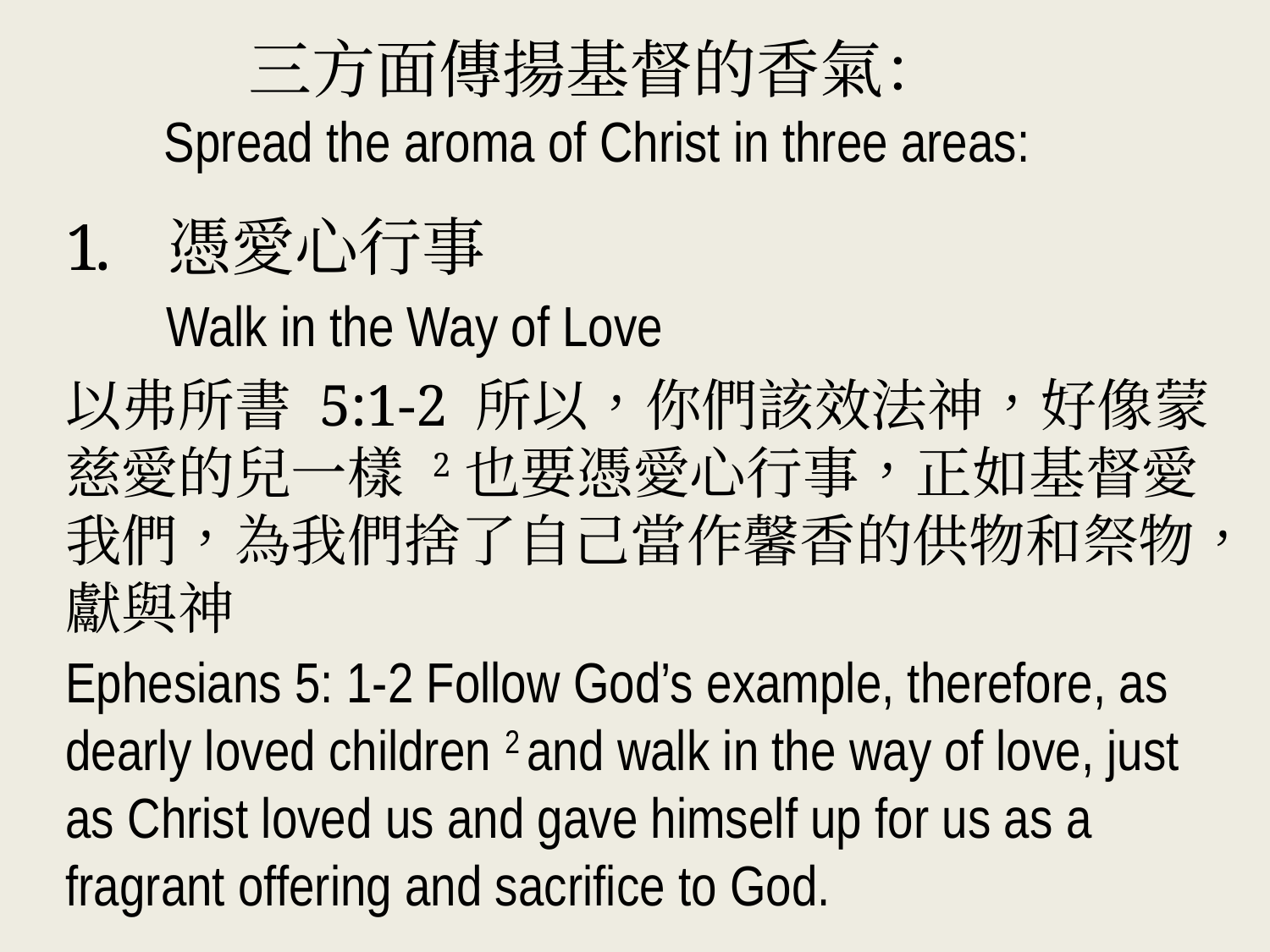

三方面傳揚基督的香氣：
Spread the aroma of Christ in three areas:

 憑愛心行事
       Walk in the Way of Love
以弗所書 5:1-2 所以，你們該效法神，好像蒙慈愛的兒一樣 2也要憑愛心行事，正如基督愛
我們，為我們捨了自己當作馨香的供物和祭物，獻與神
Ephesians 5: 1-2 Follow God’s example, therefore, as dearly loved children 2 and walk in the way of love, just as Christ loved us and gave himself up for us as a fragrant offering and sacrifice to God.